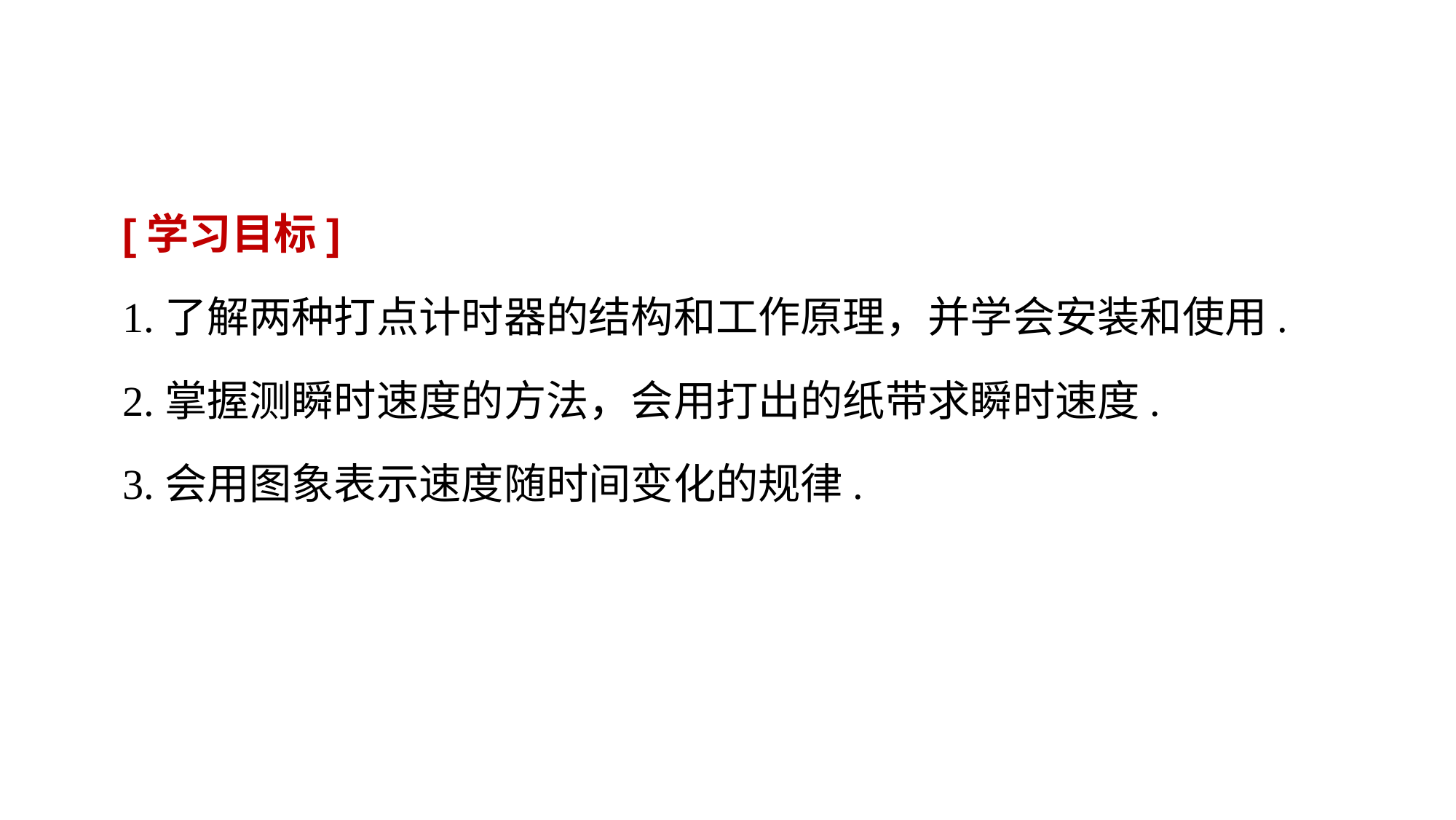

[学习目标]
1.了解两种打点计时器的结构和工作原理，并学会安装和使用.
2.掌握测瞬时速度的方法，会用打出的纸带求瞬时速度.
3.会用图象表示速度随时间变化的规律.